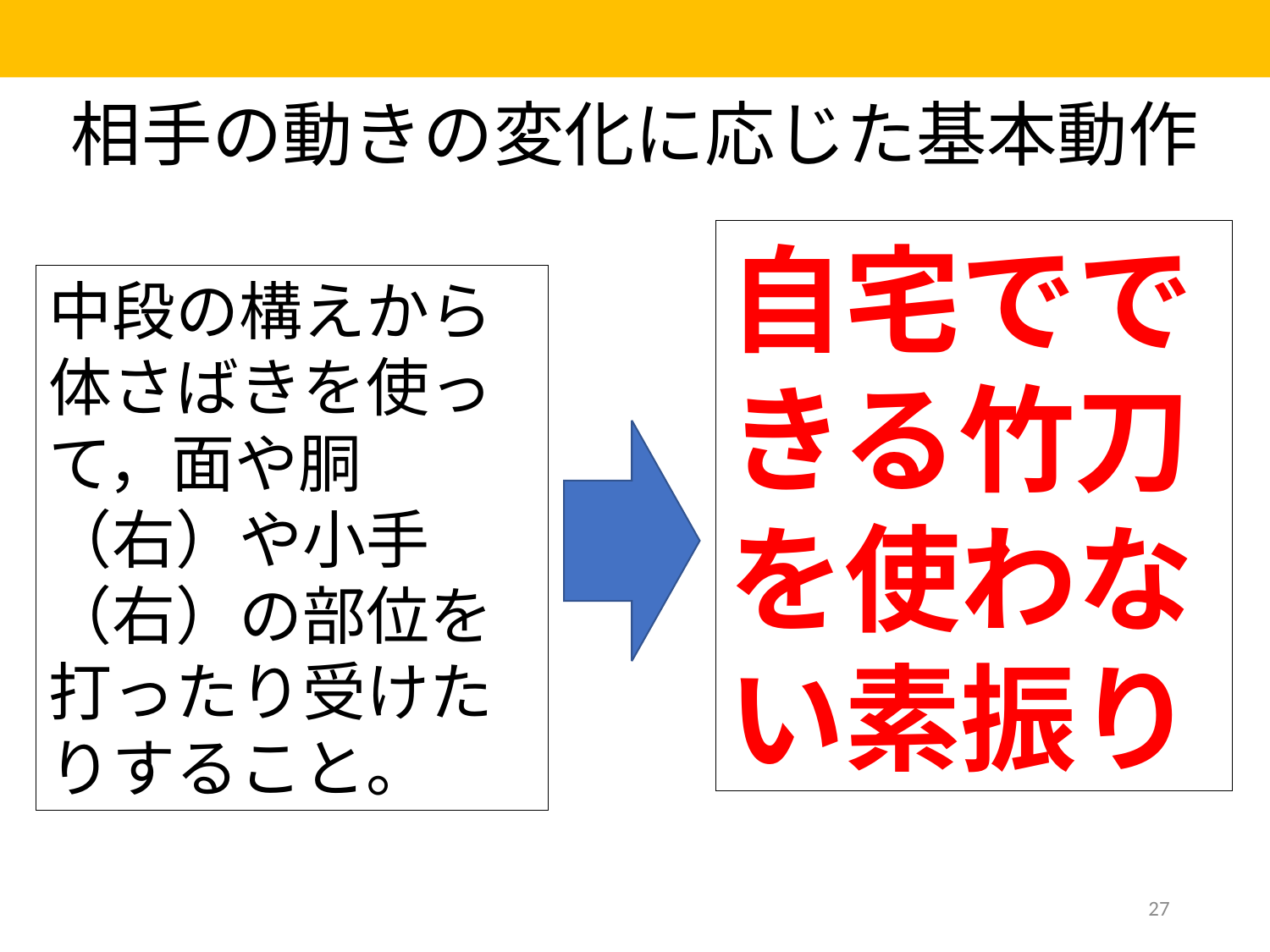

相手の動きの変化に応じた基本動作
自宅でできる竹刀を使わない素振り
中段の構えから体さばきを使って，面や胴（右）や小手（右）の部位を打ったり受けたりすること。

27